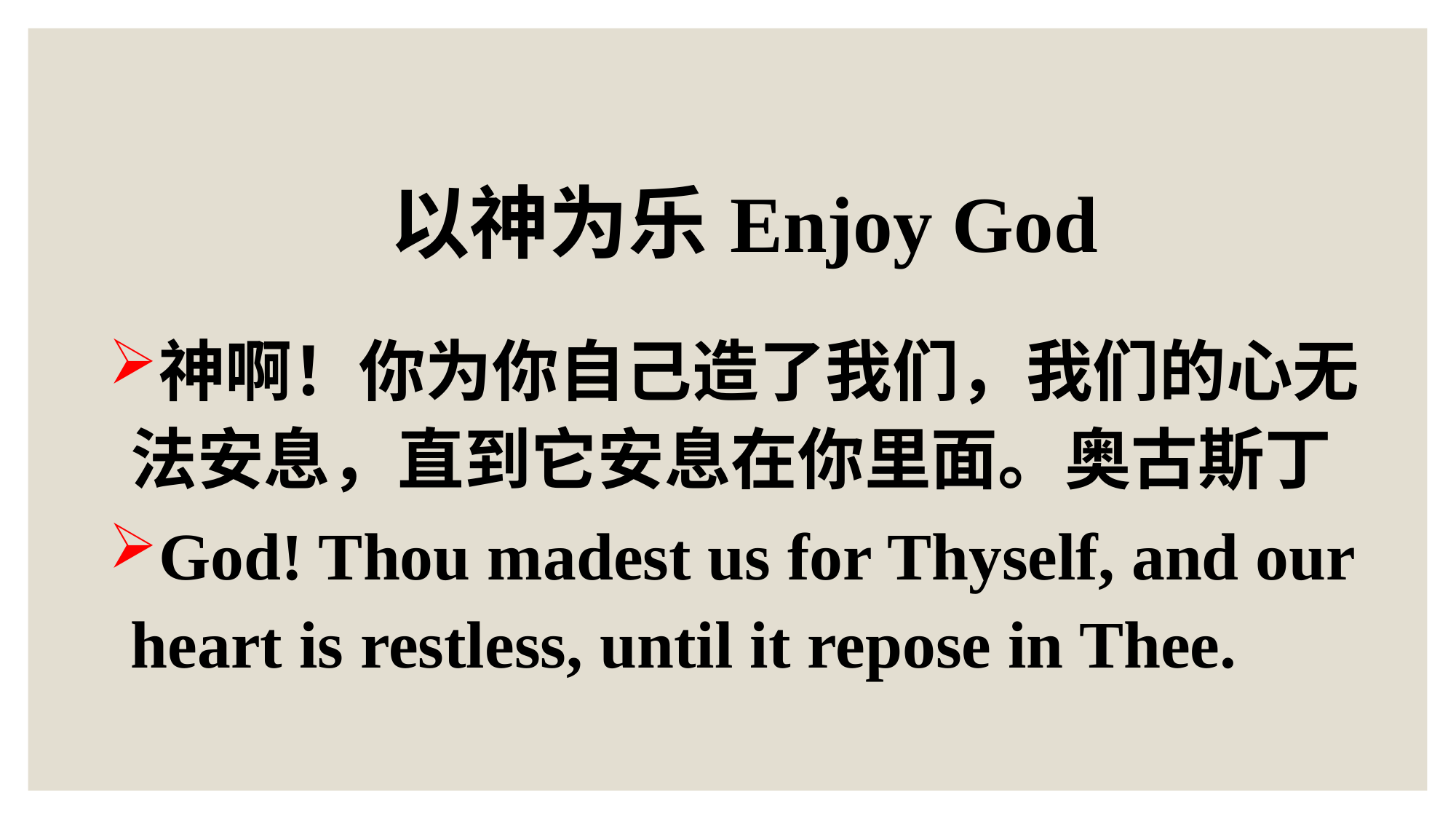

# 以神为乐Enjoy God
神啊！你为你自己造了我们，我们的心无法安息，直到它安息在你里面。奥古斯丁
God! Thou madest us for Thyself, and our heart is restless, until it repose in Thee.